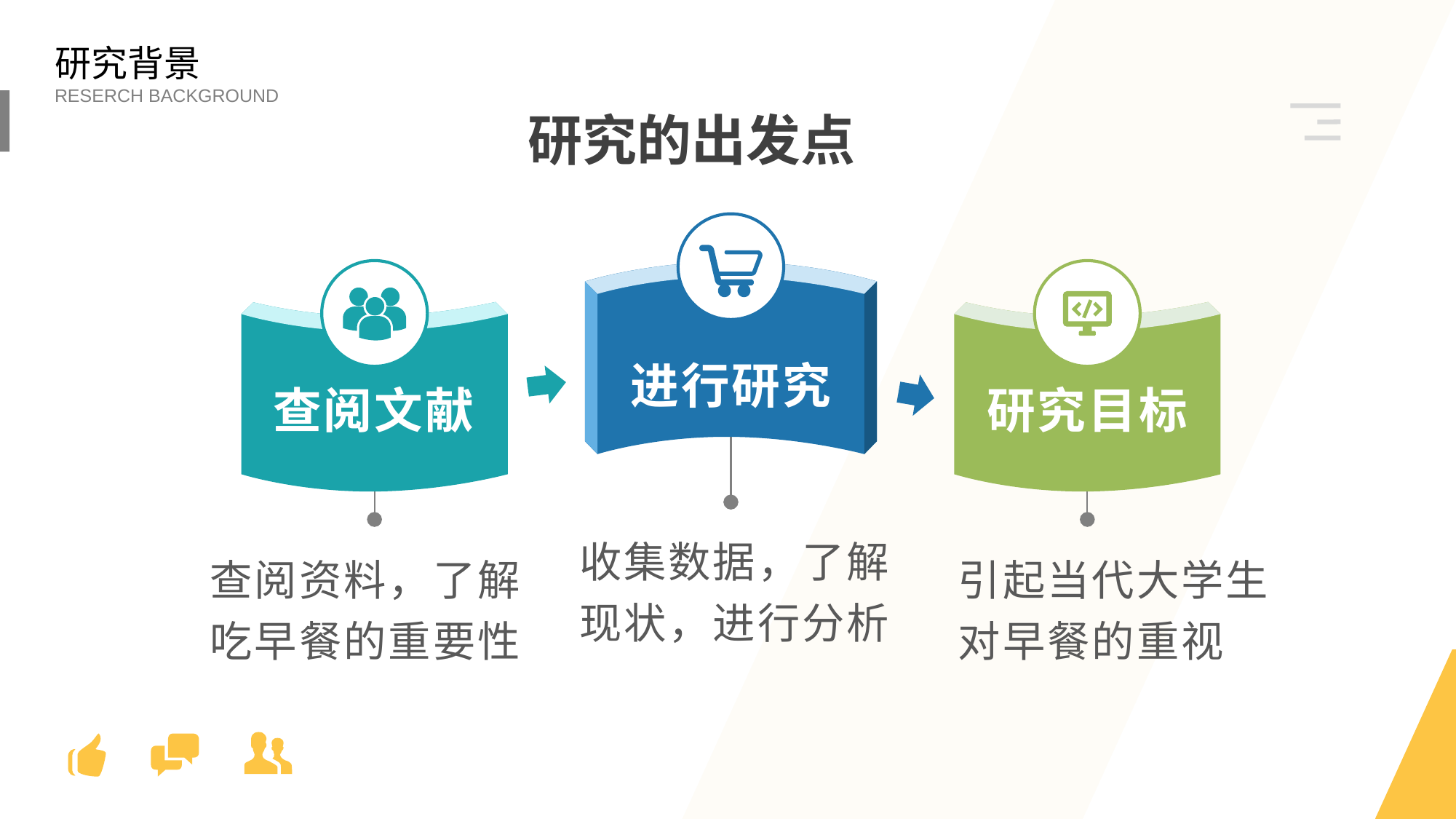

研究背景
RESERCH BACKGROUND

研究的出发点

进行研究

查阅文献
研究目标
收集数据，了解现状，进行分析
查阅资料，了解吃早餐的重要性
引起当代大学生对早餐的重视